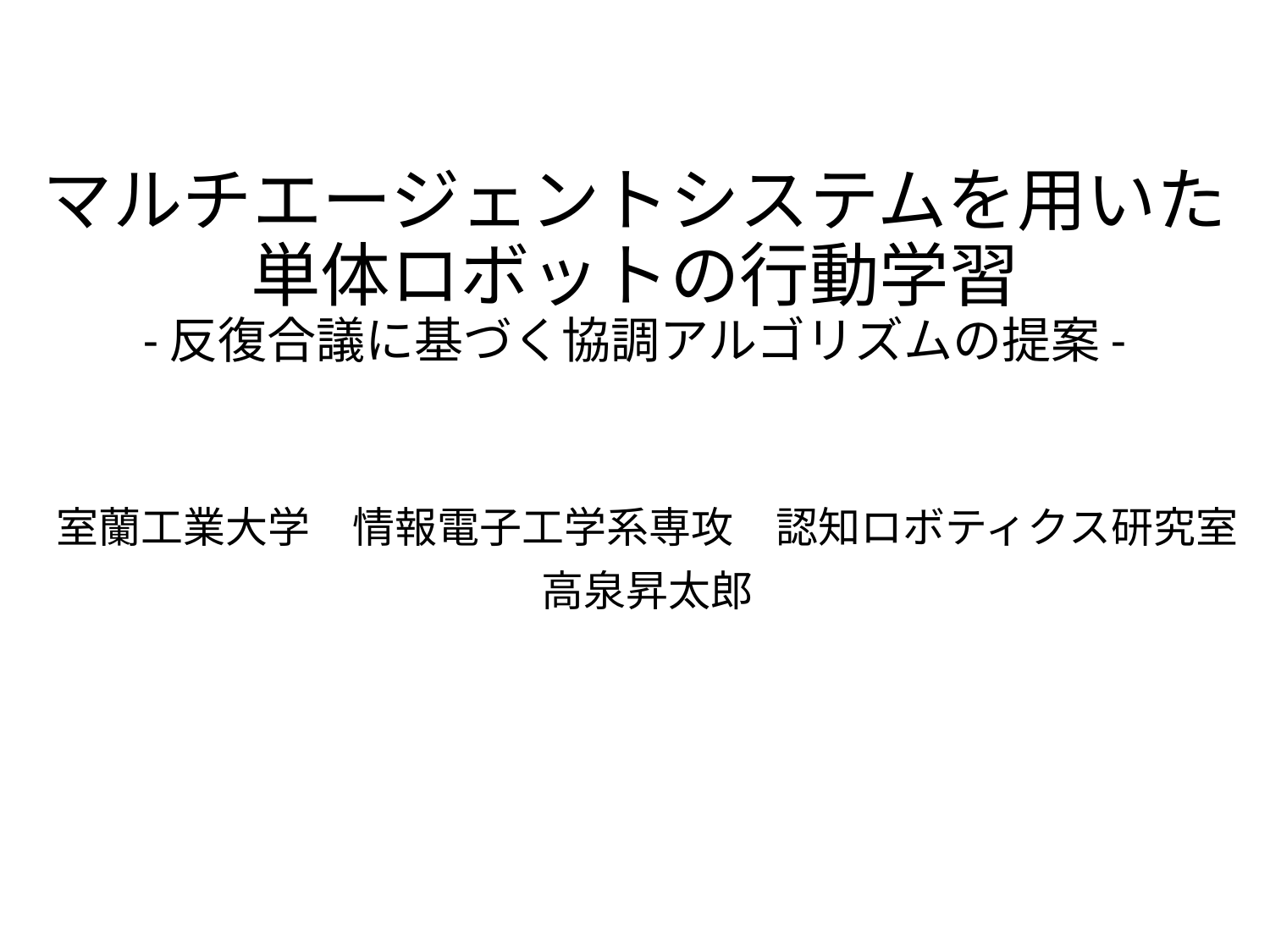

# マルチエージェントシステムを用いた 単体ロボットの行動学習 -反復合議に基づく協調アルゴリズムの提案-
室蘭工業大学　情報電子工学系専攻　認知ロボティクス研究室
高泉昇太郎